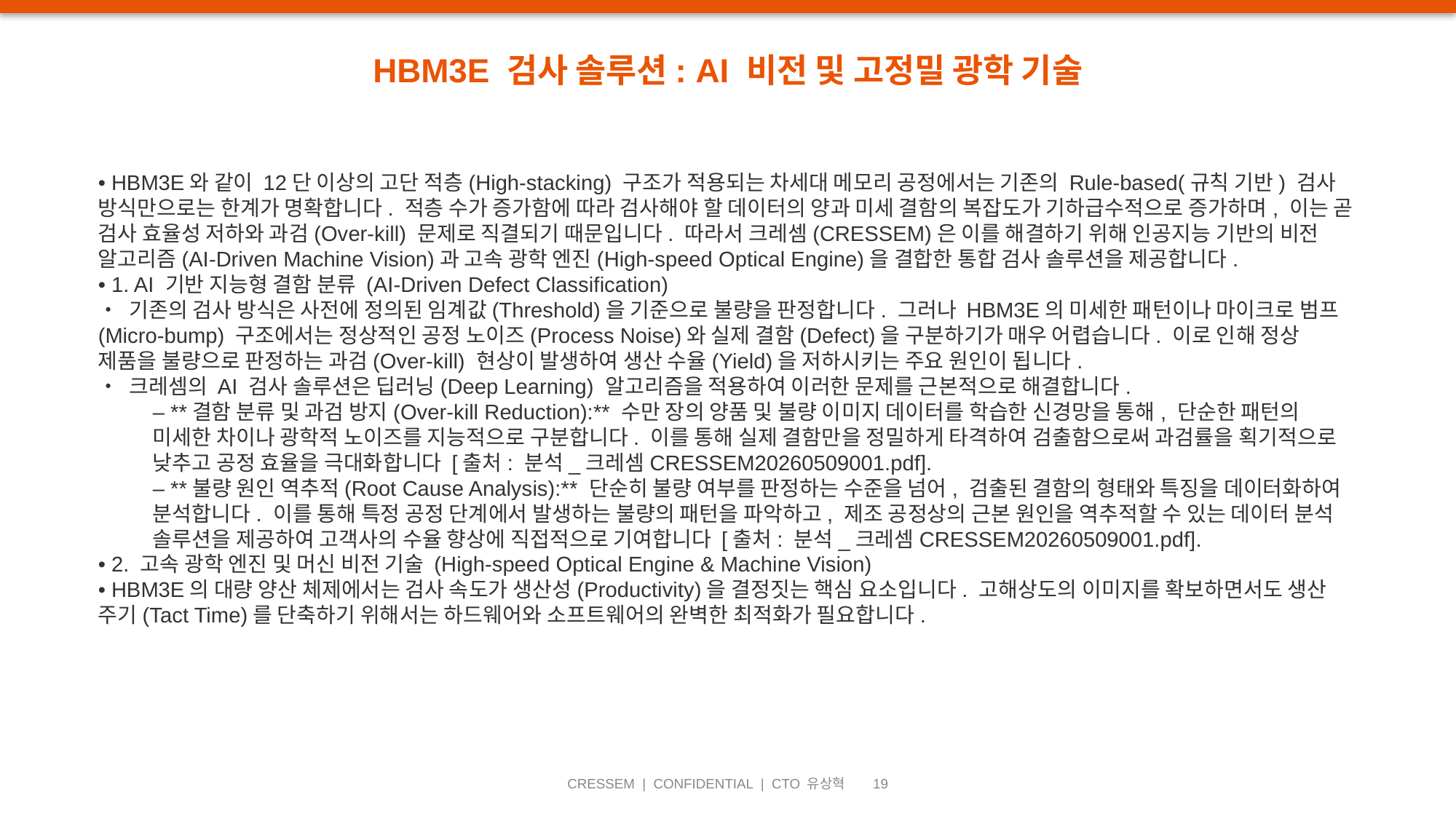

HBM3E 검사 솔루션: AI 비전 및 고정밀 광학 기술
• HBM3E와 같이 12단 이상의 고단 적층(High-stacking) 구조가 적용되는 차세대 메모리 공정에서는 기존의 Rule-based(규칙 기반) 검사 방식만으로는 한계가 명확합니다. 적층 수가 증가함에 따라 검사해야 할 데이터의 양과 미세 결함의 복잡도가 기하급수적으로 증가하며, 이는 곧 검사 효율성 저하와 과검(Over-kill) 문제로 직결되기 때문입니다. 따라서 크레셈(CRESSEM)은 이를 해결하기 위해 인공지능 기반의 비전 알고리즘(AI-Driven Machine Vision)과 고속 광학 엔진(High-speed Optical Engine)을 결합한 통합 검사 솔루션을 제공합니다.
• 1. AI 기반 지능형 결함 분류 (AI-Driven Defect Classification)
• 기존의 검사 방식은 사전에 정의된 임계값(Threshold)을 기준으로 불량을 판정합니다. 그러나 HBM3E의 미세한 패턴이나 마이크로 범프(Micro-bump) 구조에서는 정상적인 공정 노이즈(Process Noise)와 실제 결함(Defect)을 구분하기가 매우 어렵습니다. 이로 인해 정상 제품을 불량으로 판정하는 과검(Over-kill) 현상이 발생하여 생산 수율(Yield)을 저하시키는 주요 원인이 됩니다.
• 크레셈의 AI 검사 솔루션은 딥러닝(Deep Learning) 알고리즘을 적용하여 이러한 문제를 근본적으로 해결합니다.
– **결함 분류 및 과검 방지(Over-kill Reduction):** 수만 장의 양품 및 불량 이미지 데이터를 학습한 신경망을 통해, 단순한 패턴의 미세한 차이나 광학적 노이즈를 지능적으로 구분합니다. 이를 통해 실제 결함만을 정밀하게 타격하여 검출함으로써 과검률을 획기적으로 낮추고 공정 효율을 극대화합니다 [출처: 분석_크레셈CRESSEM20260509001.pdf].
– **불량 원인 역추적(Root Cause Analysis):** 단순히 불량 여부를 판정하는 수준을 넘어, 검출된 결함의 형태와 특징을 데이터화하여 분석합니다. 이를 통해 특정 공정 단계에서 발생하는 불량의 패턴을 파악하고, 제조 공정상의 근본 원인을 역추적할 수 있는 데이터 분석 솔루션을 제공하여 고객사의 수율 향상에 직접적으로 기여합니다 [출처: 분석_크레셈CRESSEM20260509001.pdf].
• 2. 고속 광학 엔진 및 머신 비전 기술 (High-speed Optical Engine & Machine Vision)
• HBM3E의 대량 양산 체제에서는 검사 속도가 생산성(Productivity)을 결정짓는 핵심 요소입니다. 고해상도의 이미지를 확보하면서도 생산 주기(Tact Time)를 단축하기 위해서는 하드웨어와 소프트웨어의 완벽한 최적화가 필요합니다.
CRESSEM  |  CONFIDENTIAL  |  CTO 유상혁        19